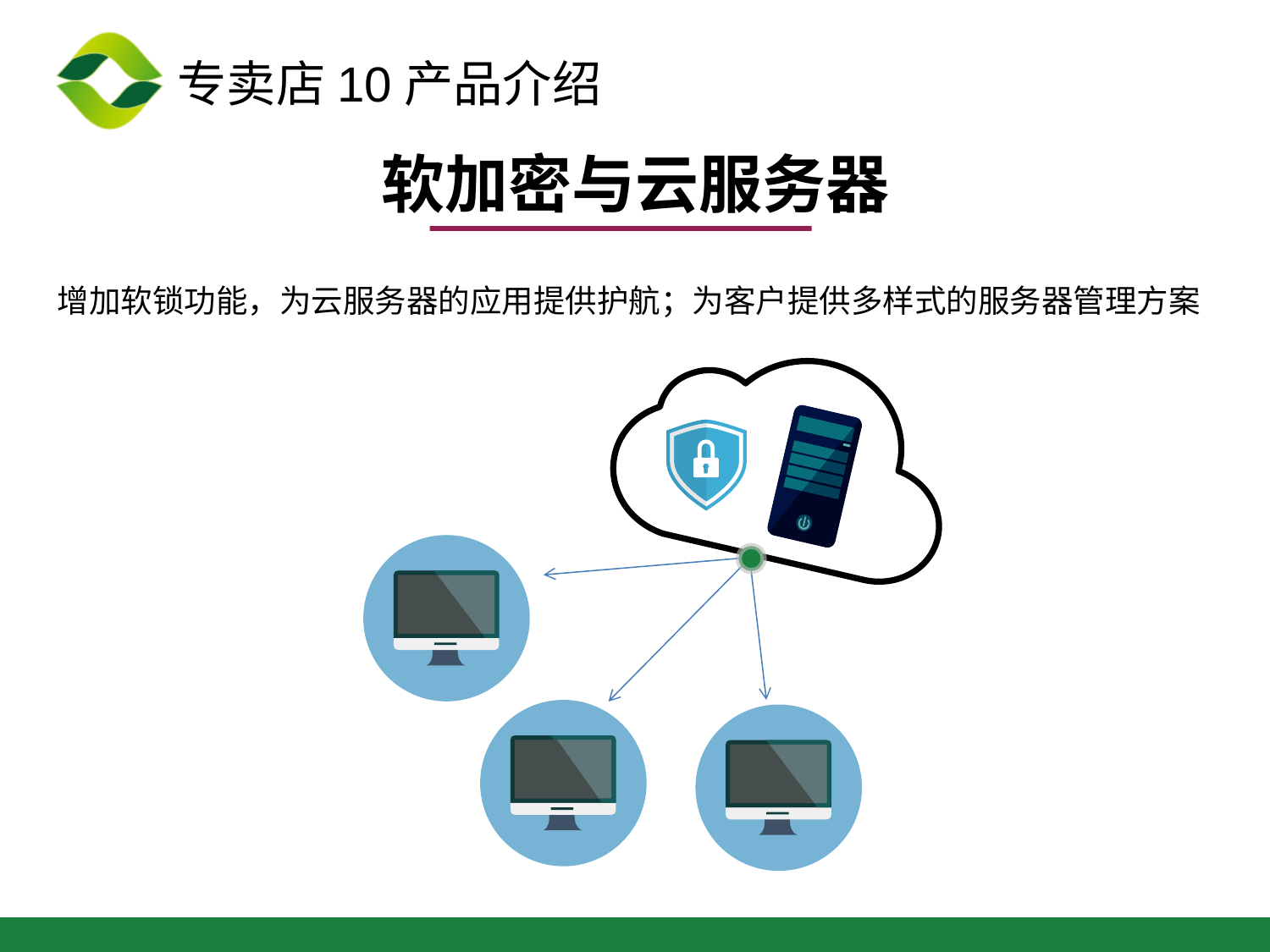

软加密与云服务器

增加软锁功能，为云服务器的应用提供护航；为客户提供多样式的服务器管理方案